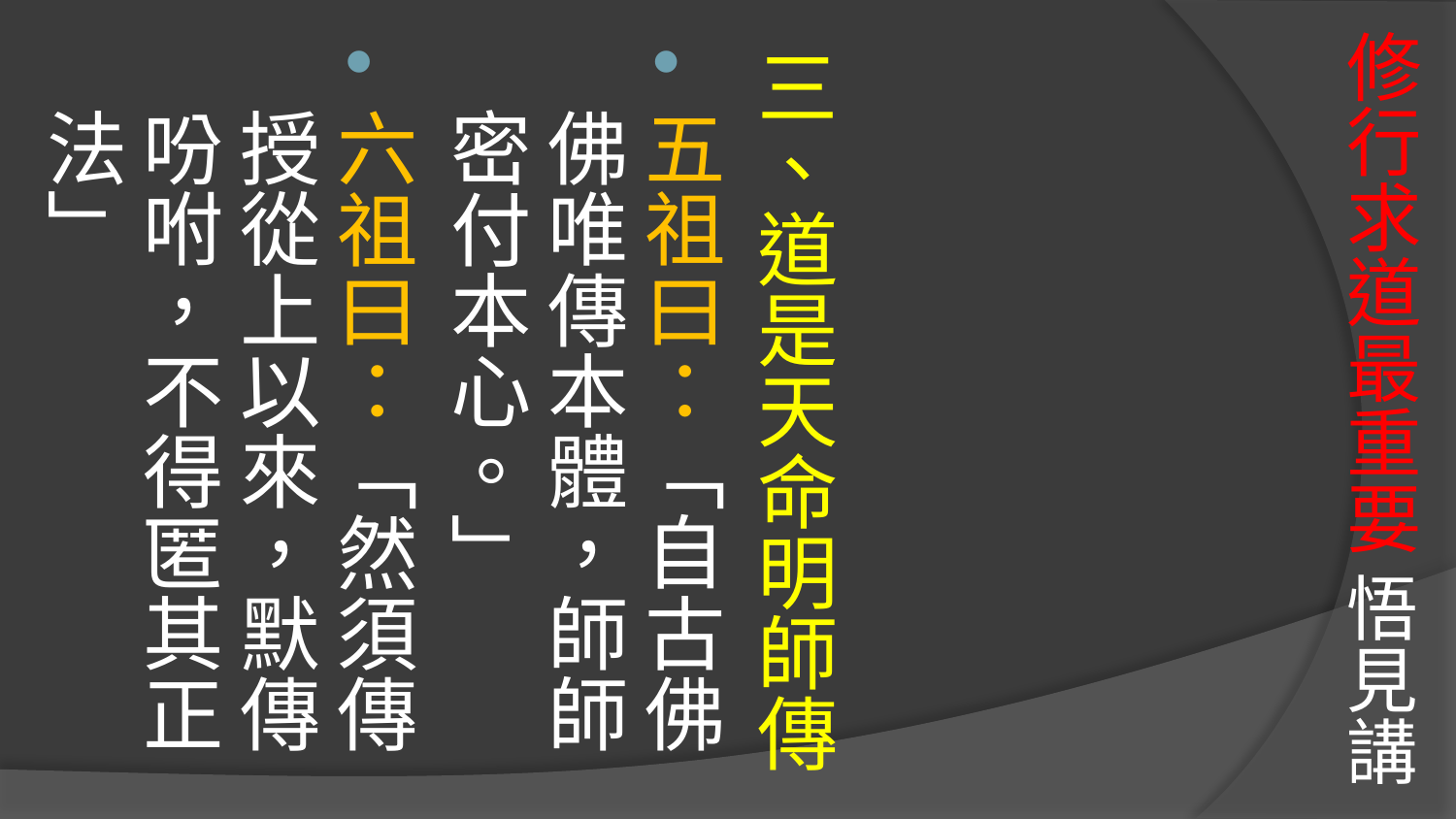

# 修行求道最重要 悟見講
三、道是天命明師傳
五祖曰：「自古佛佛唯傳本體，師師密付本心。」
六祖曰：「然須傳授從上以來，默傳吩咐，不得匿其正法」